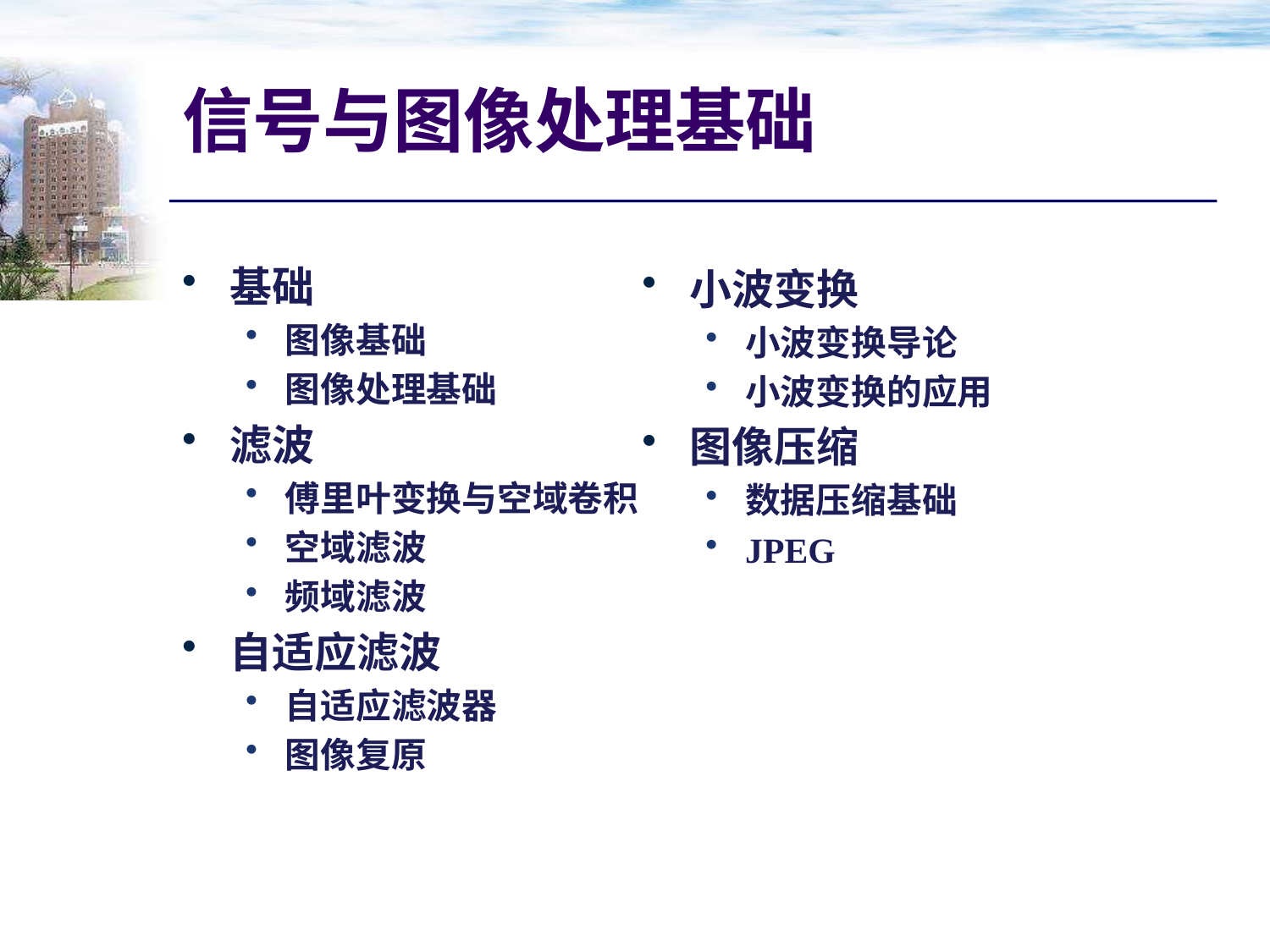

# 信号与图像处理基础
基础
图像基础
图像处理基础
滤波
傅里叶变换与空域卷积
空域滤波
频域滤波
自适应滤波
自适应滤波器
图像复原

小波变换
小波变换导论
小波变换的应用
图像压缩
数据压缩基础
JPEG

2